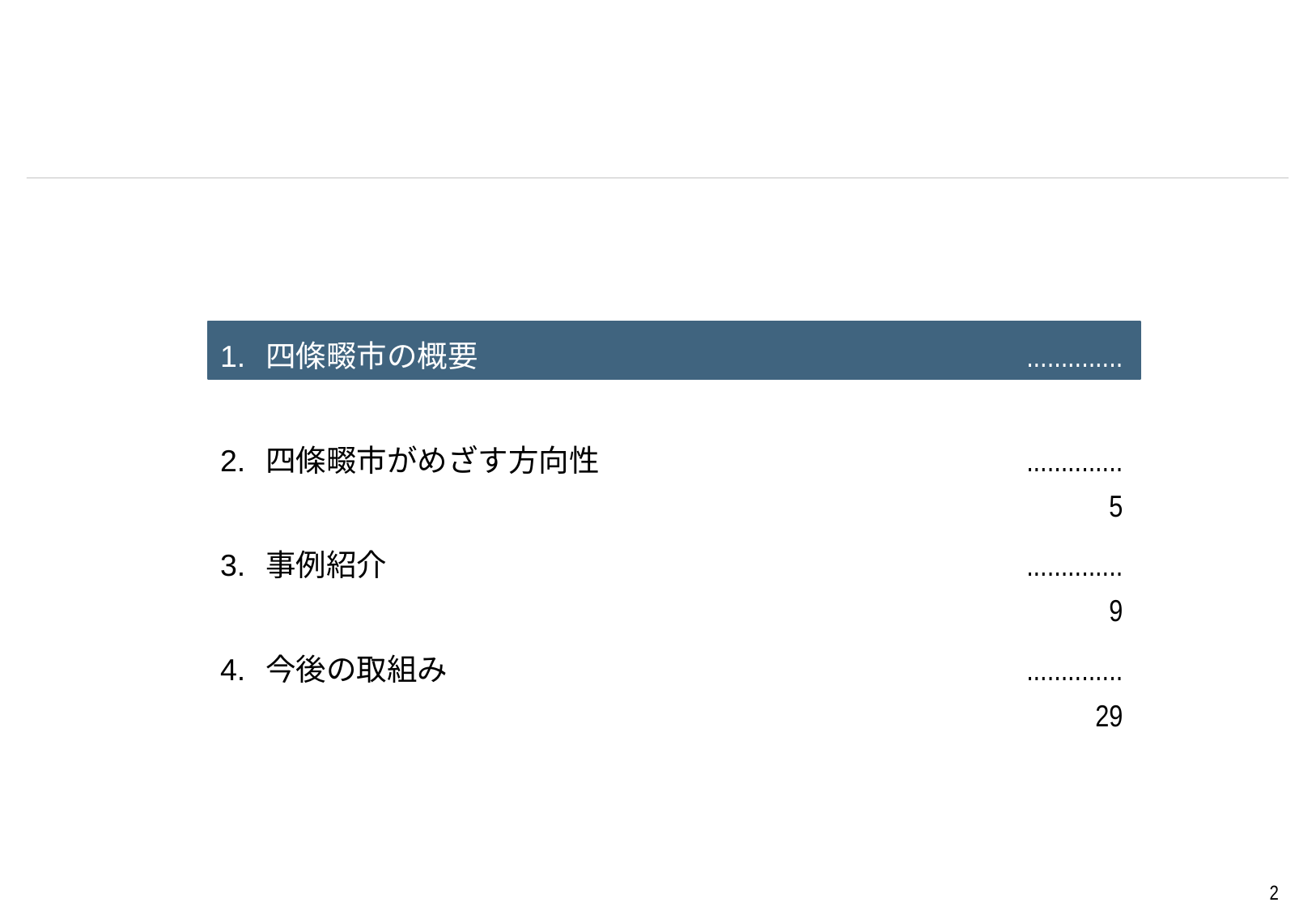

#

四條畷市の概要	..............	2
四條畷市がめざす方向性	 ..............	5
事例紹介	..............	9
今後の取組み	..............	29